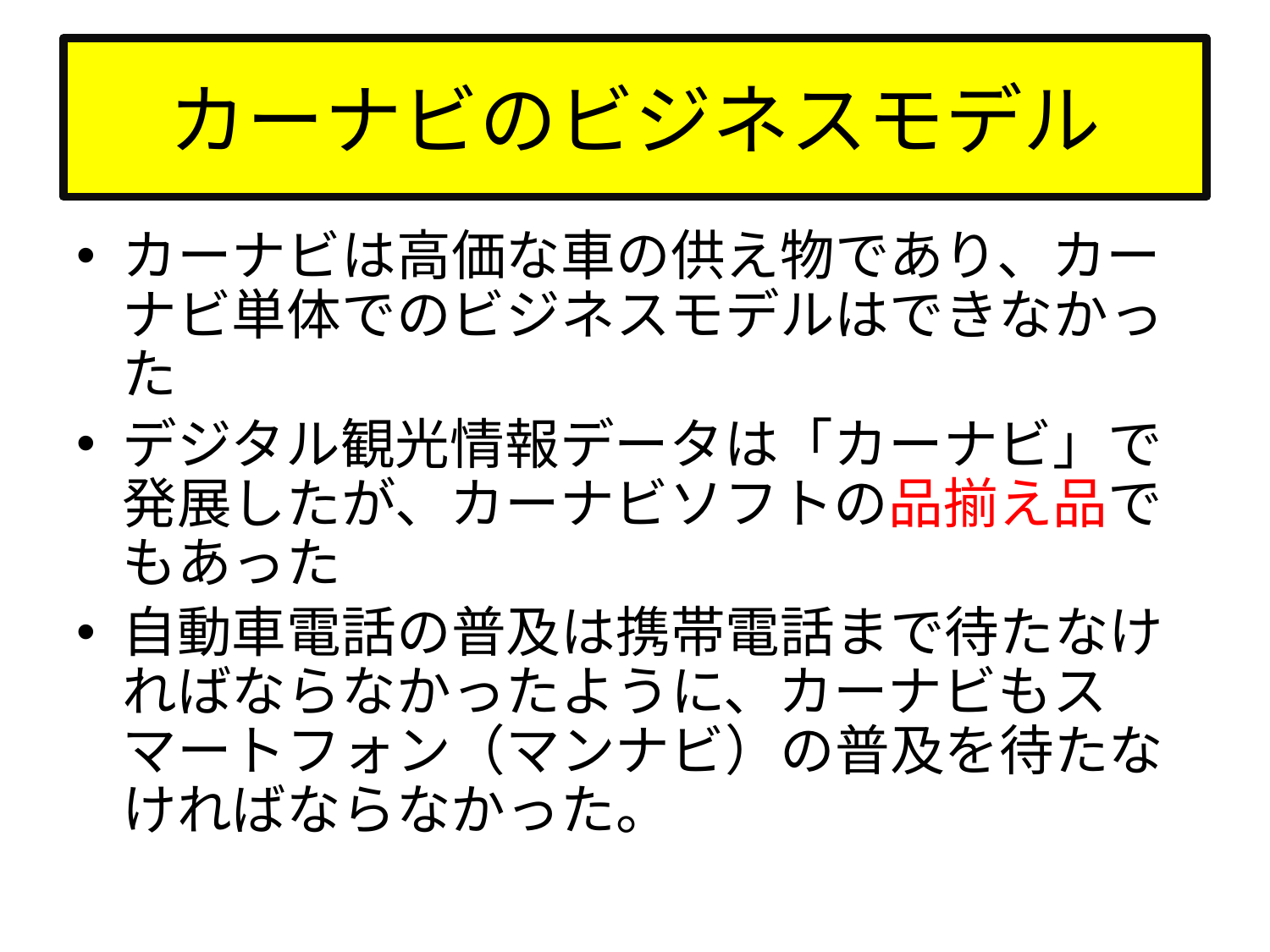

# カーナビのビジネスモデル
カーナビは高価な車の供え物であり、カーナビ単体でのビジネスモデルはできなかった
デジタル観光情報データは「カーナビ」で発展したが、カーナビソフトの品揃え品でもあった
自動車電話の普及は携帯電話まで待たなければならなかったように、カーナビもスマートフォン（マンナビ）の普及を待たなければならなかった。